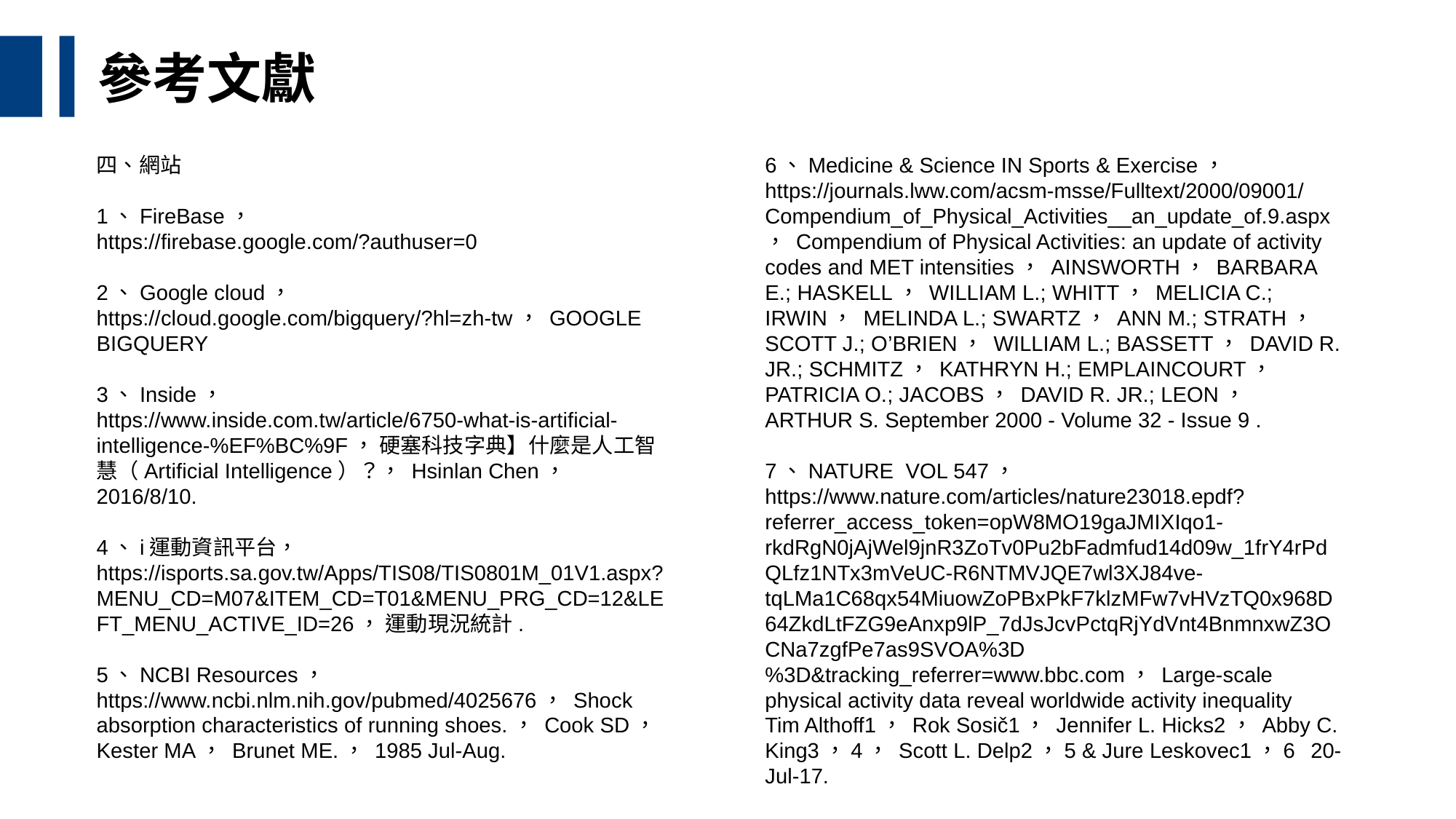

參考文獻
四、網站

1、FireBase，
https://firebase.google.com/?authuser=0

2、Google cloud，
https://cloud.google.com/bigquery/?hl=zh-tw， GOOGLE BIGQUERY

3、Inside，
https://www.inside.com.tw/article/6750-what-is-artificial-intelligence-%EF%BC%9F， 硬塞科技字典】什麼是人工智慧（Artificial Intelligence）？， Hsinlan Chen， 2016/8/10.

4、i運動資訊平台，
https://isports.sa.gov.tw/Apps/TIS08/TIS0801M_01V1.aspx?MENU_CD=M07&ITEM_CD=T01&MENU_PRG_CD=12&LEFT_MENU_ACTIVE_ID=26， 運動現況統計.

5、NCBI Resources，
https://www.ncbi.nlm.nih.gov/pubmed/4025676， Shock absorption characteristics of running shoes.， Cook SD， Kester MA， Brunet ME.， 1985 Jul-Aug.
6、Medicine & Science IN Sports & Exercise，
https://journals.lww.com/acsm-msse/Fulltext/2000/09001/Compendium_of_Physical_Activities__an_update_of.9.aspx， Compendium of Physical Activities: an update of activity codes and MET intensities， AINSWORTH， BARBARA E.; HASKELL， WILLIAM L.; WHITT， MELICIA C.; IRWIN， MELINDA L.; SWARTZ， ANN M.; STRATH， SCOTT J.; O’BRIEN， WILLIAM L.; BASSETT， DAVID R. JR.; SCHMITZ， KATHRYN H.; EMPLAINCOURT， PATRICIA O.; JACOBS， DAVID R. JR.; LEON， ARTHUR S. September 2000 - Volume 32 - Issue 9 .

7、NATURE  VOL 547，
https://www.nature.com/articles/nature23018.epdf?referrer_access_token=opW8MO19gaJMIXIqo1-rkdRgN0jAjWel9jnR3ZoTv0Pu2bFadmfud14d09w_1frY4rPdQLfz1NTx3mVeUC-R6NTMVJQE7wl3XJ84ve-tqLMa1C68qx54MiuowZoPBxPkF7klzMFw7vHVzTQ0x968D64ZkdLtFZG9eAnxp9lP_7dJsJcvPctqRjYdVnt4BnmnxwZ3OCNa7zgfPe7as9SVOA%3D%3D&tracking_referrer=www.bbc.com， Large-scale physical activity data reveal worldwide activity inequality	Tim Althoff1， Rok Sosič1， Jennifer L. Hicks2， Abby C. King3，4， Scott L. Delp2，5 & Jure Leskovec1，6	20-Jul-17.